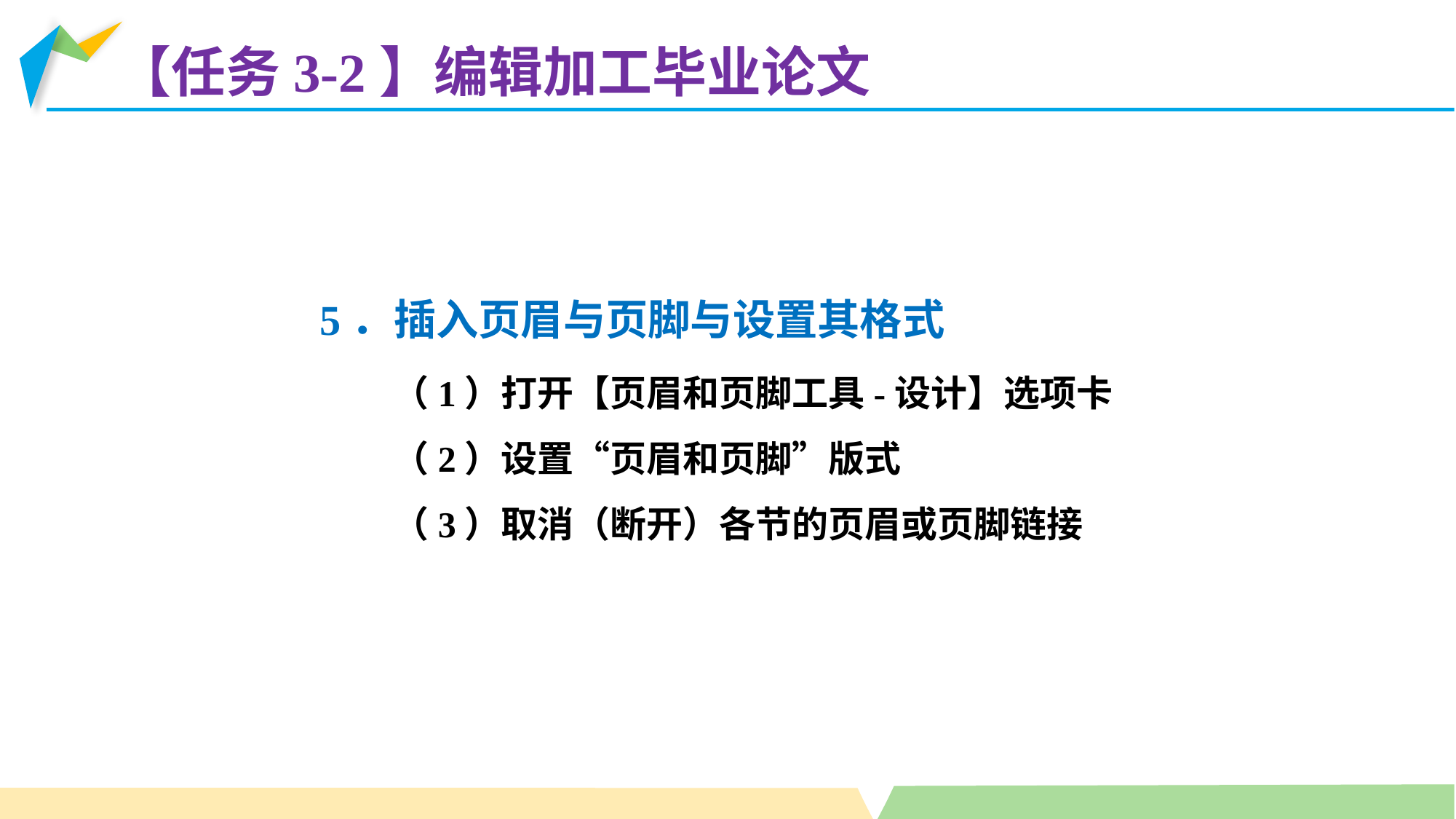

【任务3-2】编辑加工毕业论文
5．插入页眉与页脚与设置其格式
（1）打开【页眉和页脚工具-设计】选项卡
（2）设置“页眉和页脚”版式
（3）取消（断开）各节的页眉或页脚链接